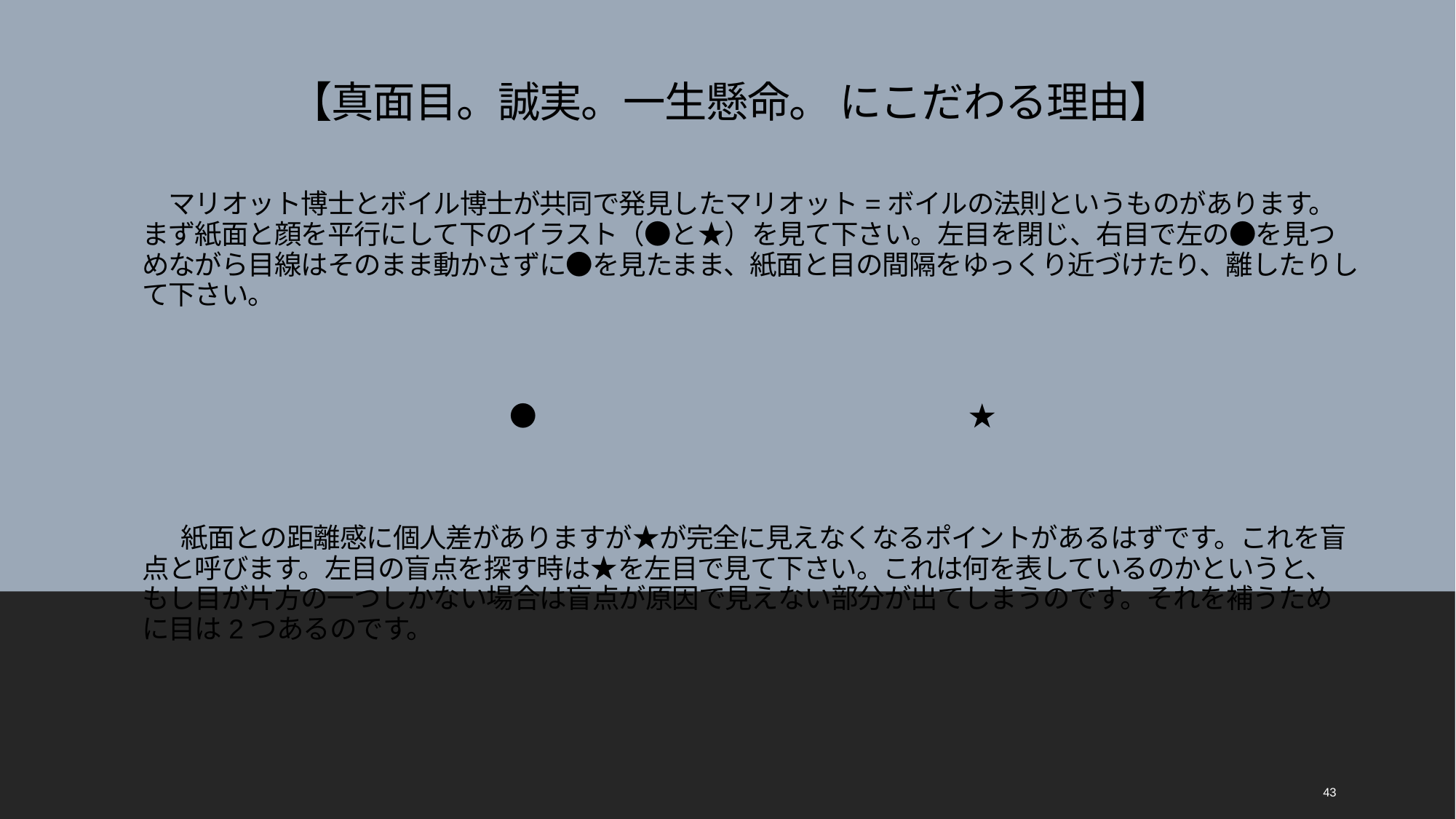

# 【真面目。誠実。一生懸命。 にこだわる理由】
　マリオット博士とボイル博士が共同で発見したマリオット=ボイルの法則というものがあります。まず紙面と顔を平行にして下のイラスト（●と★）を見て下さい。左目を閉じ、右目で左の●を見つめながら目線はそのまま動かさずに●を見たまま、紙面と目の間隔をゆっくり近づけたり、離したりして下さい。

 ●　　　　　　　　　　　　　　　　★

 　紙面との距離感に個人差がありますが★が完全に見えなくなるポイントがあるはずです。これを盲点と呼びます。左目の盲点を探す時は★を左目で見て下さい。これは何を表しているのかというと、もし目が片方の一つしかない場合は盲点が原因で見えない部分が出てしまうのです。それを補うために目は2つあるのです。

43